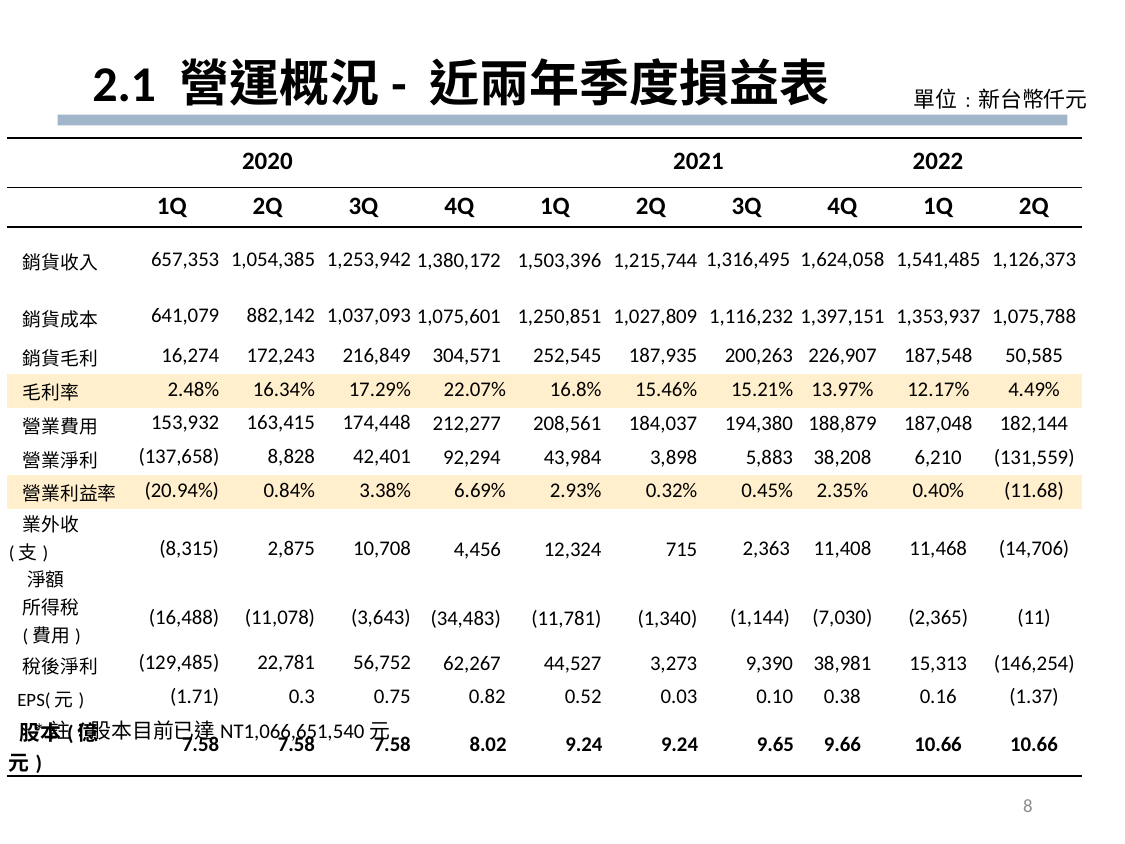

# 2.1 營運概況- 近兩年季度損益表
     單位﹕新台幣仟元
|  | 2020 |  |  |  | 2021 |  |  |  | 2022 |  |
| --- | --- | --- | --- | --- | --- | --- | --- | --- | --- | --- |
|  | 1Q | 2Q | 3Q | 4Q | 1Q | 2Q | 3Q | 4Q | 1Q | 2Q |
| 銷貨收入 | 657,353 | 1,054,385 | 1,253,942 | 1,380,172 | 1,503,396 | 1,215,744 | 1,316,495 | 1,624,058 | 1,541,485 | 1,126,373 |
| 銷貨成本 | 641,079 | 882,142 | 1,037,093 | 1,075,601 | 1,250,851 | 1,027,809 | 1,116,232 | 1,397,151 | 1,353,937 | 1,075,788 |
| 銷貨毛利 | 16,274 | 172,243 | 216,849 | 304,571 | 252,545 | 187,935 | 200,263 | 226,907 | 187,548 | 50,585 |
| 毛利率 | 2.48% | 16.34% | 17.29% | 22.07% | 16.8% | 15.46% | 15.21% | 13.97% | 12.17% | 4.49% |
| 營業費用 | 153,932 | 163,415 | 174,448 | 212,277 | 208,561 | 184,037 | 194,380 | 188,879 | 187,048 | 182,144 |
| 營業淨利 | (137,658) | 8,828 | 42,401 | 92,294 | 43,984 | 3,898 | 5,883 | 38,208 | 6,210 | (131,559) |
| 營業利益率 | (20.94%) | 0.84% | 3.38% | 6.69% | 2.93% | 0.32% | 0.45% | 2.35% | 0.40% | (11.68) |
| 業外收(支) 淨額 | (8,315) | 2,875 | 10,708 | 4,456 | 12,324 | 715 | 2,363 | 11,408 | 11,468 | (14,706) |
| 所得稅 (費用) | (16,488) | (11,078) | (3,643) | (34,483) | (11,781) | (1,340) | (1,144) | (7,030) | (2,365) | (11) |
| 稅後淨利 | (129,485) | 22,781 | 56,752 | 62,267 | 44,527 | 3,273 | 9,390 | 38,981 | 15,313 | (146,254) |
| EPS(元) | (1.71) | 0.3 | 0.75 | 0.82 | 0.52 | 0.03 | 0.10 | 0.38 | 0.16 | (1.37) |
| 股本(億元) | 7.58 | 7.58 | 7.58 | 8.02 | 9.24 | 9.24 | 9.65 | 9.66 | 10.66 | 10.66 |
*註：股本目前已達NT1,066,651,540元
8